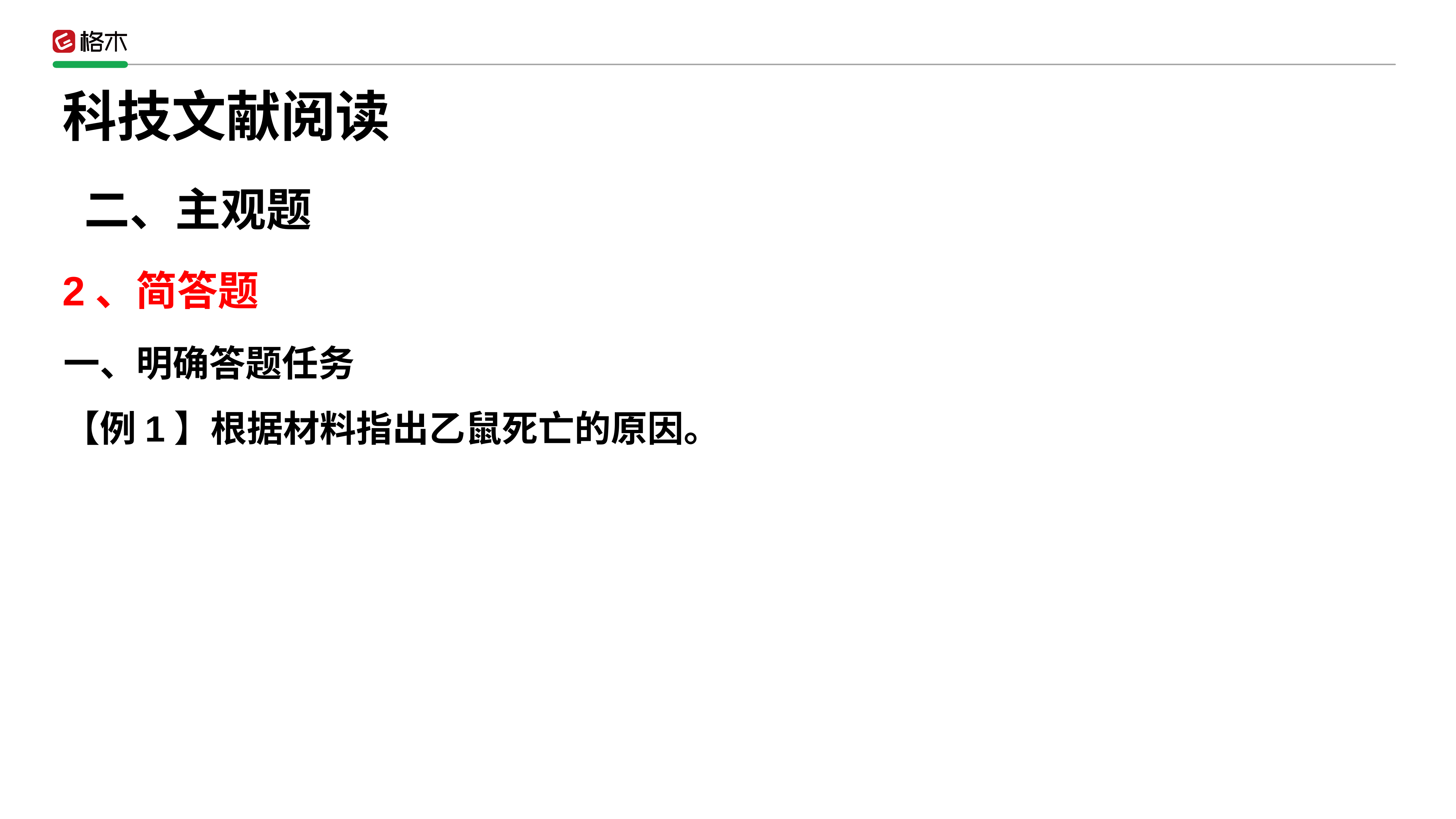

科技文献阅读
二、主观题
2、简答题
一、明确答题任务
【例1】根据材料指出乙鼠死亡的原因。